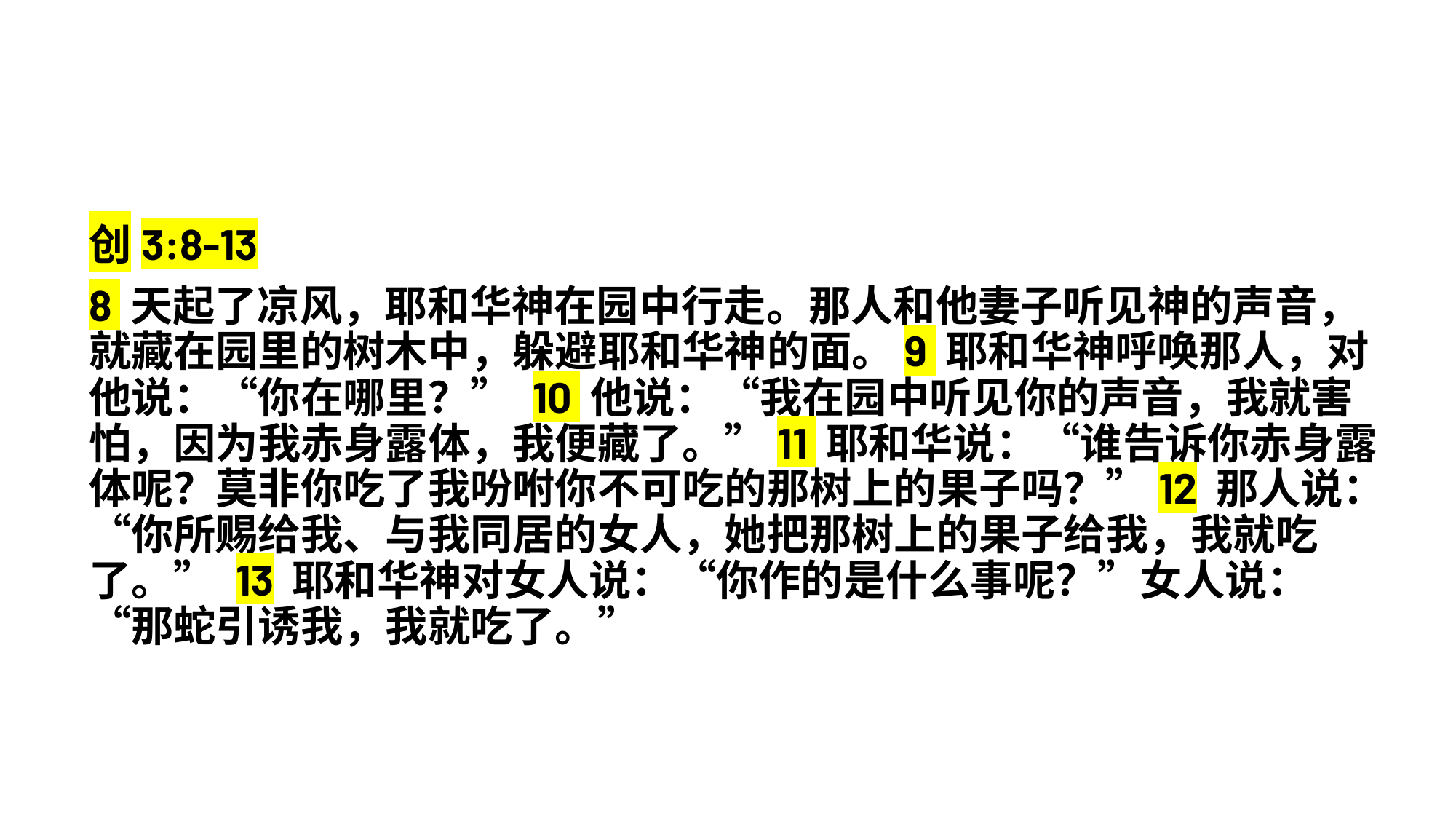

创3:8-13
8 天起了凉风，耶和华神在园中行走。那人和他妻子听见神的声音，就藏在园里的树木中，躲避耶和华神的面。9 耶和华神呼唤那人，对他说：“你在哪里？” 10 他说：“我在园中听见你的声音，我就害怕，因为我赤身露体，我便藏了。”11 耶和华说：“谁告诉你赤身露体呢？莫非你吃了我吩咐你不可吃的那树上的果子吗？”12 那人说：“你所赐给我、与我同居的女人，她把那树上的果子给我，我就吃了。” 13 耶和华神对女人说：“你作的是什么事呢？”女人说：“那蛇引诱我，我就吃了。”